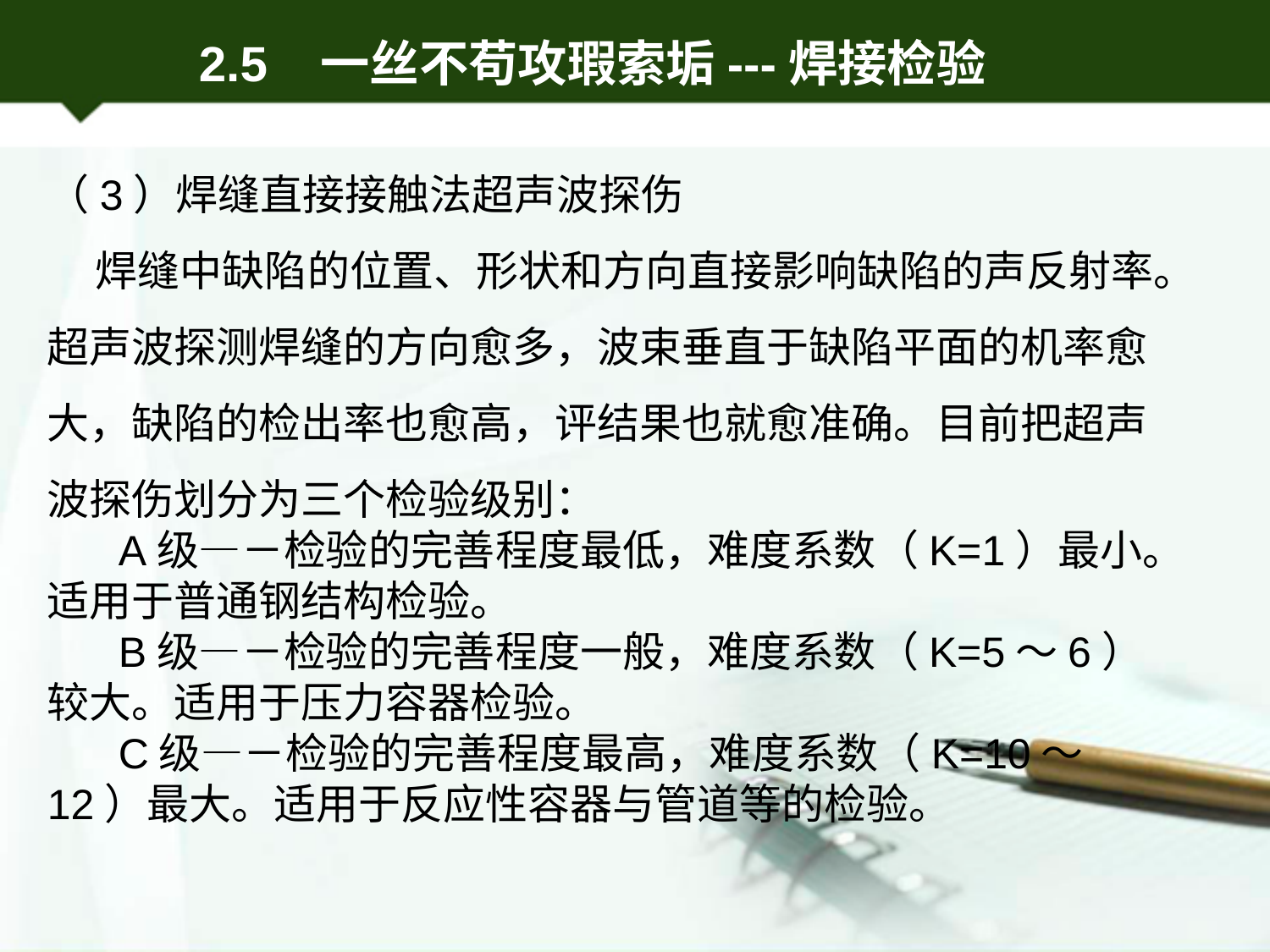

2.5   一丝不苟攻瑕索垢---焊接检验
（3）焊缝直接接触法超声波探伤
    焊缝中缺陷的位置、形状和方向直接影响缺陷的声反射率。超声波探测焊缝的方向愈多，波束垂直于缺陷平面的机率愈大，缺陷的检出率也愈高，评结果也就愈准确。目前把超声波探伤划分为三个检验级别：
      A级—－检验的完善程度最低，难度系数（K=1）最小。适用于普通钢结构检验。
      B级—－检验的完善程度一般，难度系数（K=5～6）较大。适用于压力容器检验。
      C级—－检验的完善程度最高，难度系数（K=10～12）最大。适用于反应性容器与管道等的检验。